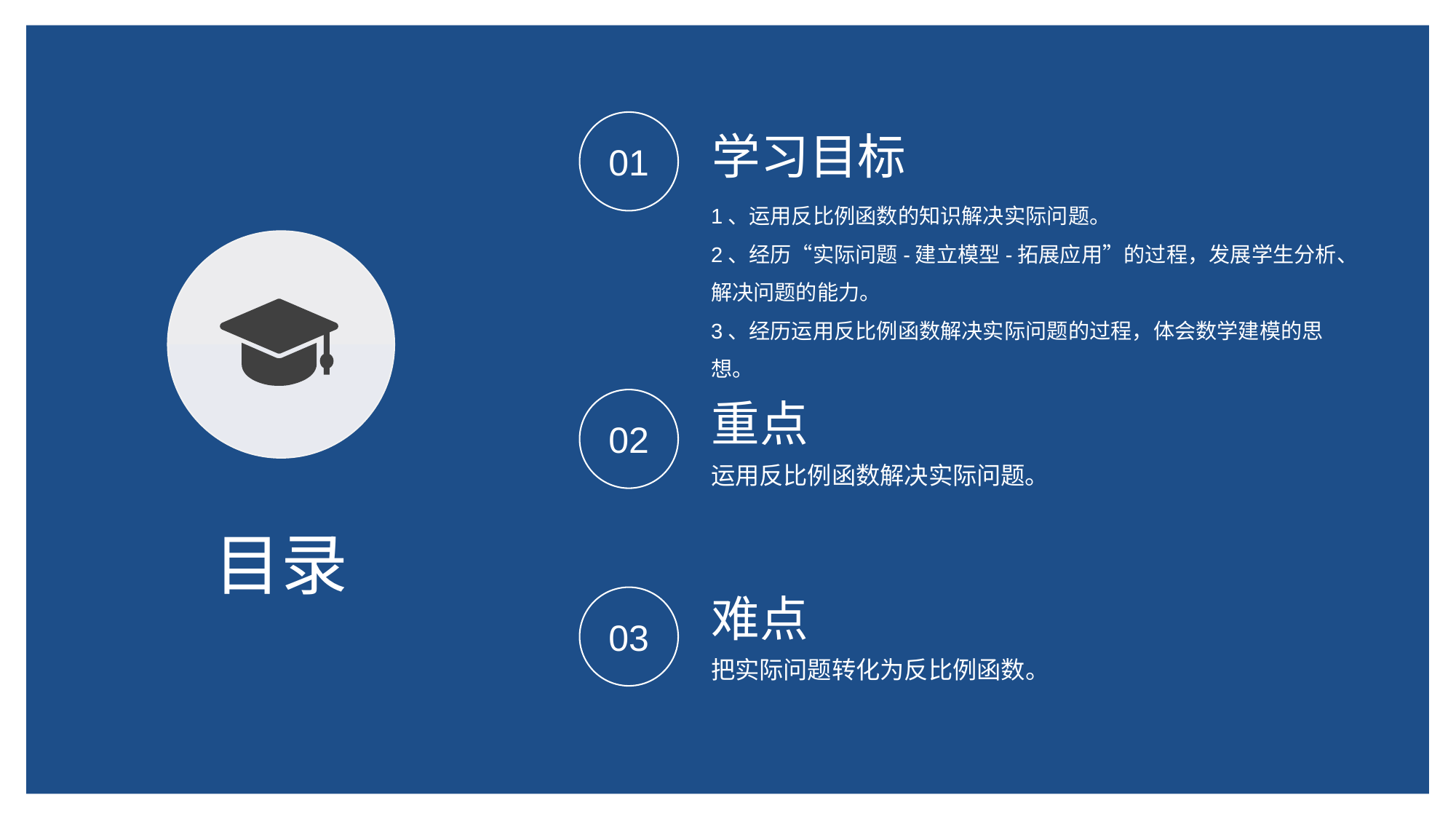

BY YUSHEN

01
学习目标
1、运用反比例函数的知识解决实际问题。
2、经历“实际问题-建立模型-拓展应用”的过程，发展学生分析、解决问题的能力。
3、经历运用反比例函数解决实际问题的过程，体会数学建模的思想。

目录
重点
02
运用反比例函数解决实际问题。
难点
03
把实际问题转化为反比例函数。